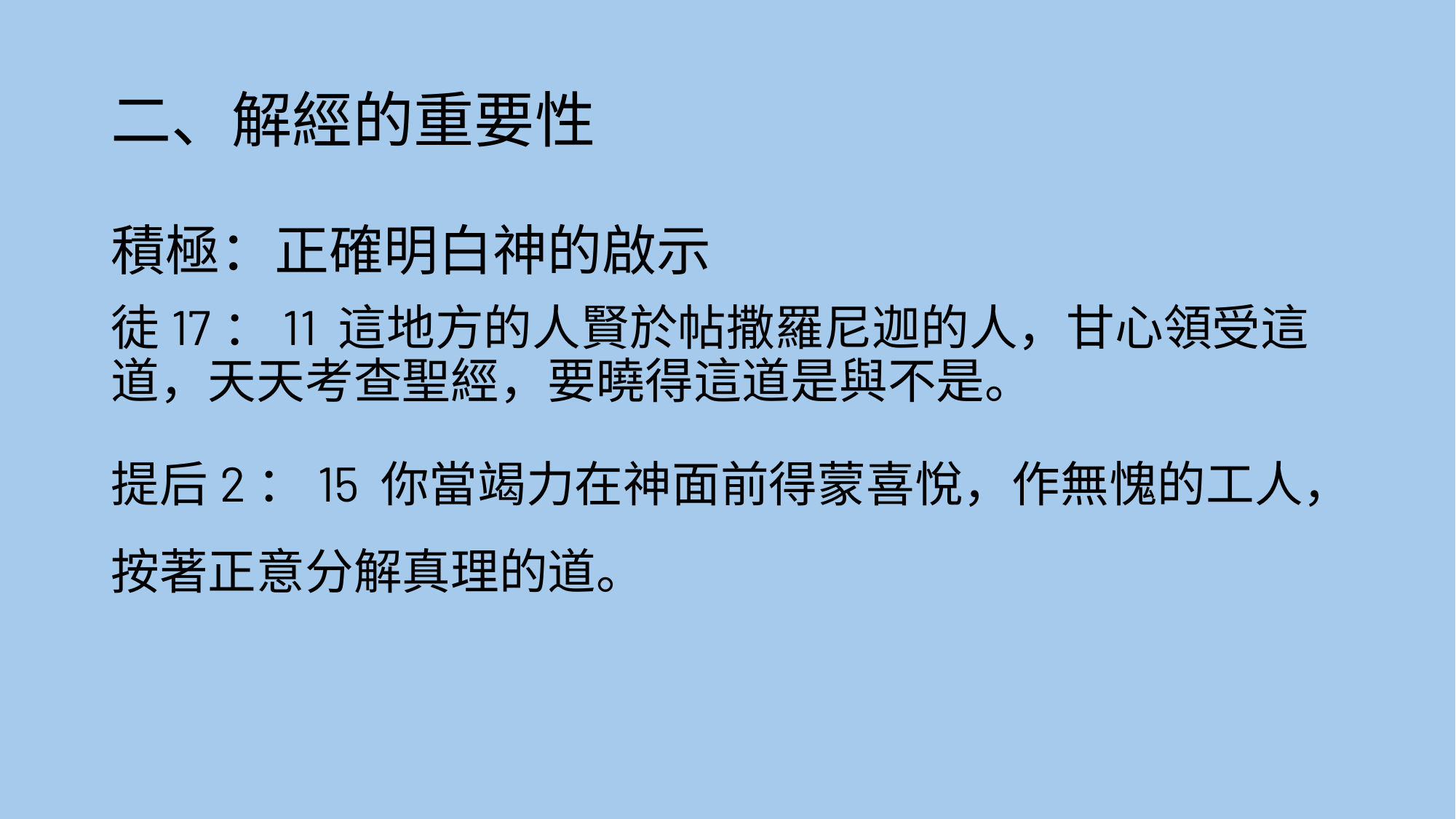

# 二、解經的重要性
積極：正確明白神的啟示
徒17：11 這地方的人賢於帖撒羅尼迦的人，甘心領受這道，天天考查聖經，要曉得這道是與不是。
提后2：15 你當竭力在神面前得蒙喜悅，作無愧的工人，按著正意分解真理的道。